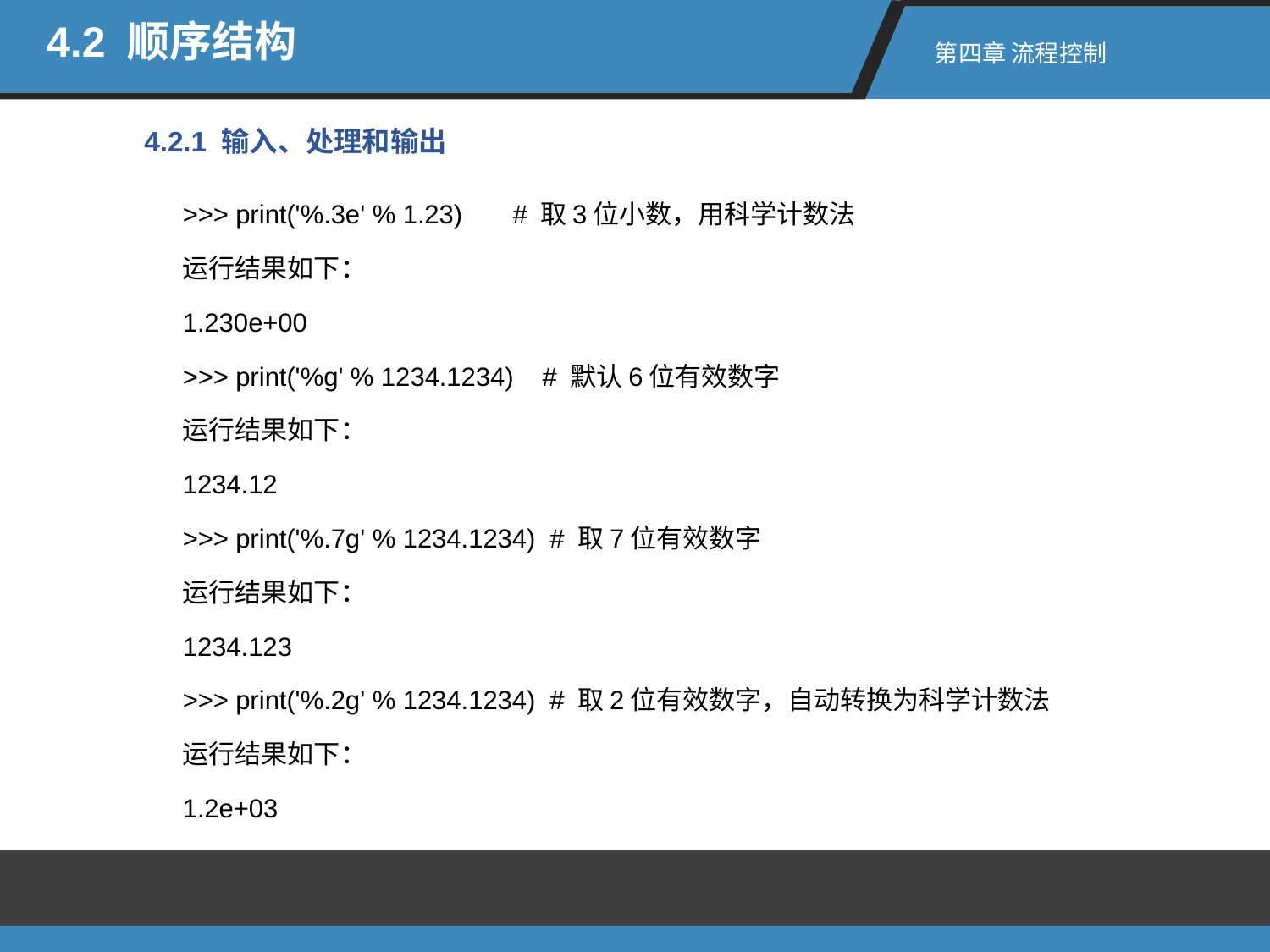

4.2 顺序结构
第四章 流程控制
4.2.1 输入、处理和输出
>>> print('%.3e' % 1.23)       # 取3位小数，用科学计数法
运行结果如下：
1.230e+00
>>> print('%g' % 1234.1234)    # 默认6位有效数字
运行结果如下：
1234.12
>>> print('%.7g' % 1234.1234)  # 取7位有效数字
运行结果如下：
1234.123
>>> print('%.2g' % 1234.1234)  # 取2位有效数字，自动转换为科学计数法
运行结果如下：
1.2e+03